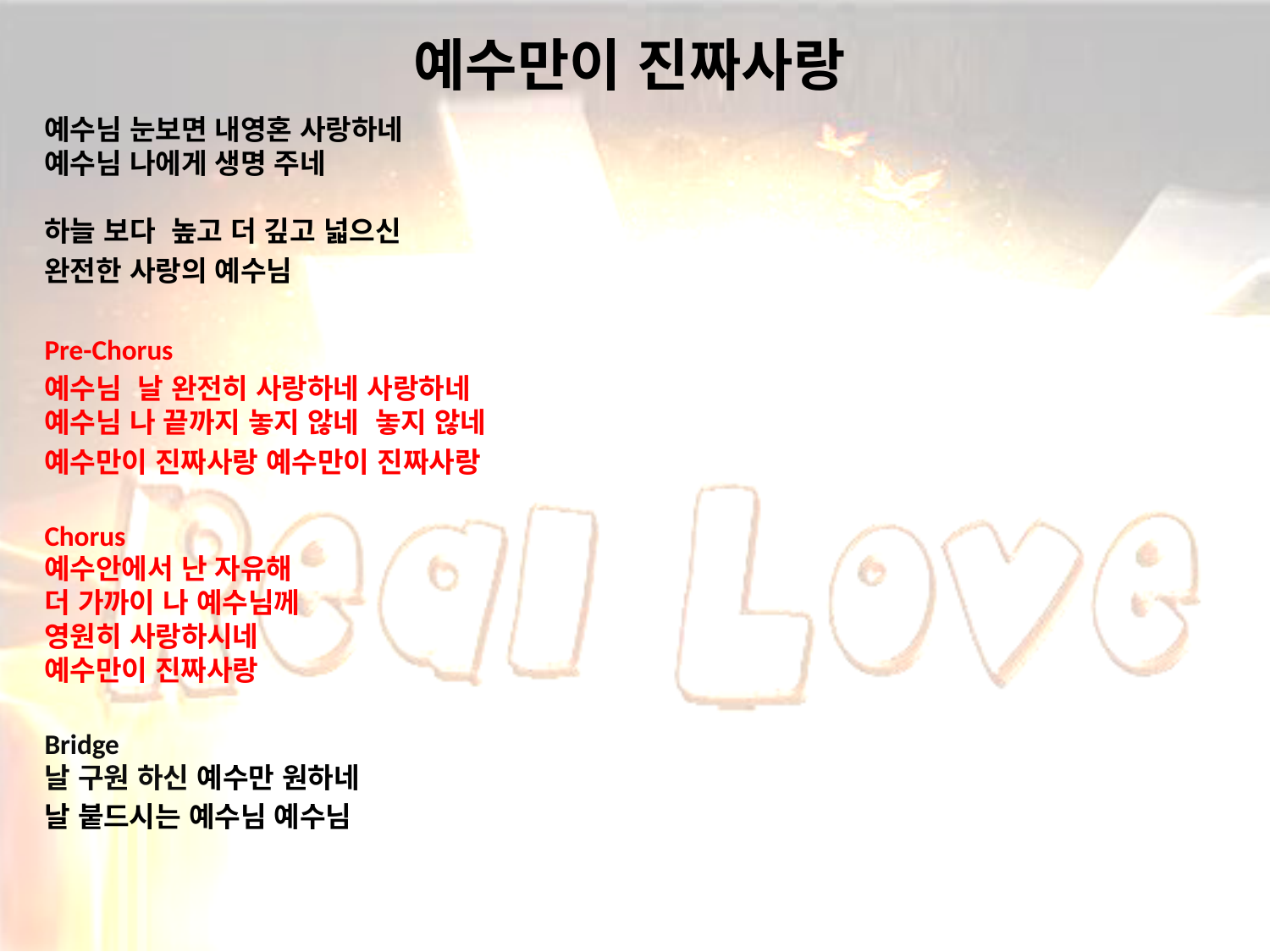

# 예수만이 진짜사랑
예수님 눈보면 내영혼 사랑하네
예수님 나에게 생명 주네
하늘 보다  높고 더 깊고 넓으신
완전한 사랑의 예수님

Pre-Chorus
예수님  날 완전히 사랑하네 사랑하네
예수님 나 끝까지 놓지 않네  놓지 않네
예수만이 진짜사랑 예수만이 진짜사랑
Chorus
예수안에서 난 자유해
더 가까이 나 예수님께                               영원히 사랑하시네                                    예수만이 진짜사랑
Bridge
날 구원 하신 예수만 원하네
날 붙드시는 예수님 예수님